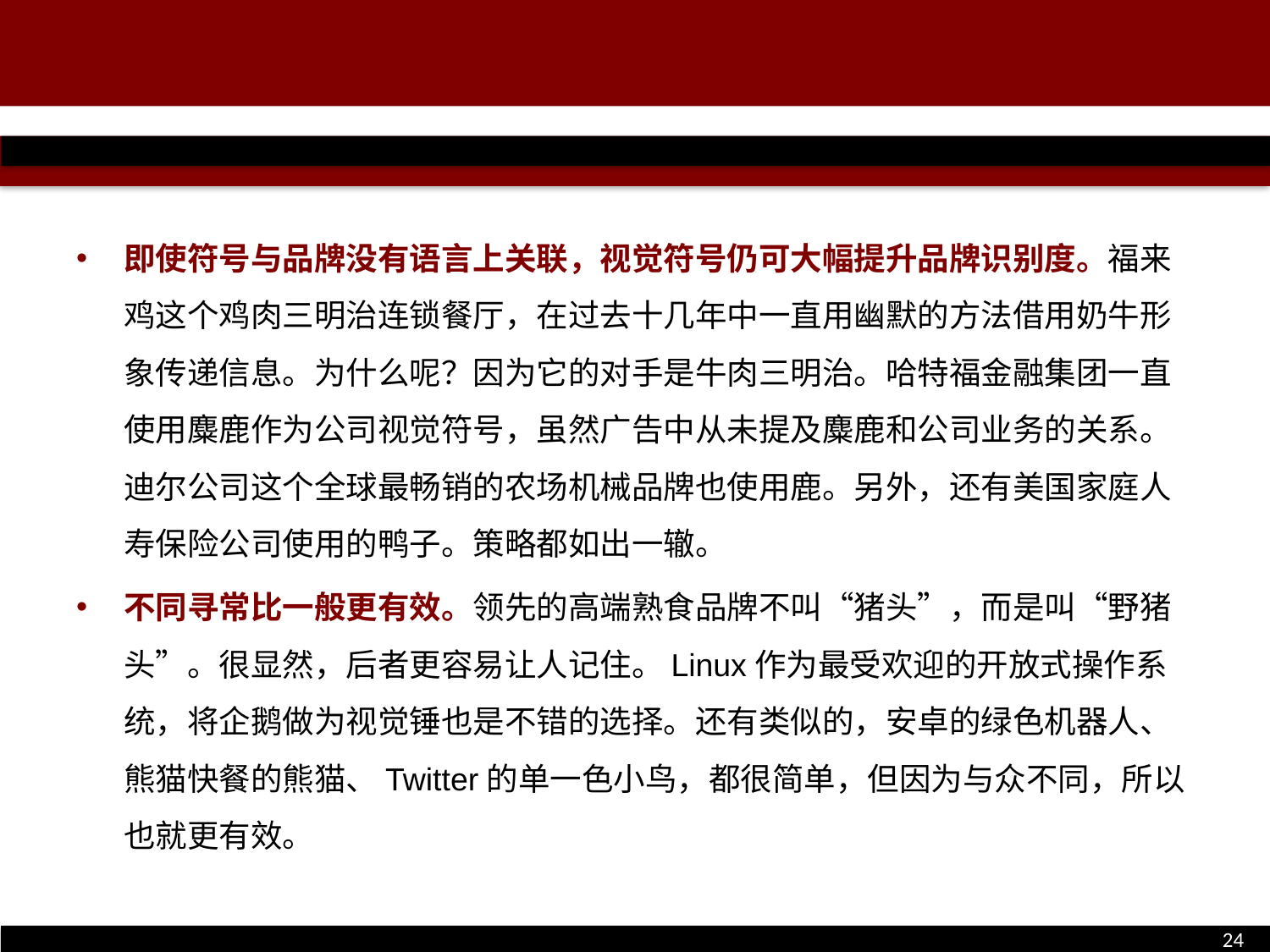

即使符号与品牌没有语言上关联，视觉符号仍可大幅提升品牌识别度。福来鸡这个鸡肉三明治连锁餐厅，在过去十几年中一直用幽默的方法借用奶牛形象传递信息。为什么呢？因为它的对手是牛肉三明治。哈特福金融集团一直使用麋鹿作为公司视觉符号，虽然广告中从未提及麋鹿和公司业务的关系。迪尔公司这个全球最畅销的农场机械品牌也使用鹿。另外，还有美国家庭人寿保险公司使用的鸭子。策略都如出一辙。
不同寻常比一般更有效。领先的高端熟食品牌不叫“猪头”，而是叫“野猪头”。很显然，后者更容易让人记住。Linux作为最受欢迎的开放式操作系统，将企鹅做为视觉锤也是不错的选择。还有类似的，安卓的绿色机器人、熊猫快餐的熊猫、Twitter的单一色小鸟，都很简单，但因为与众不同，所以也就更有效。